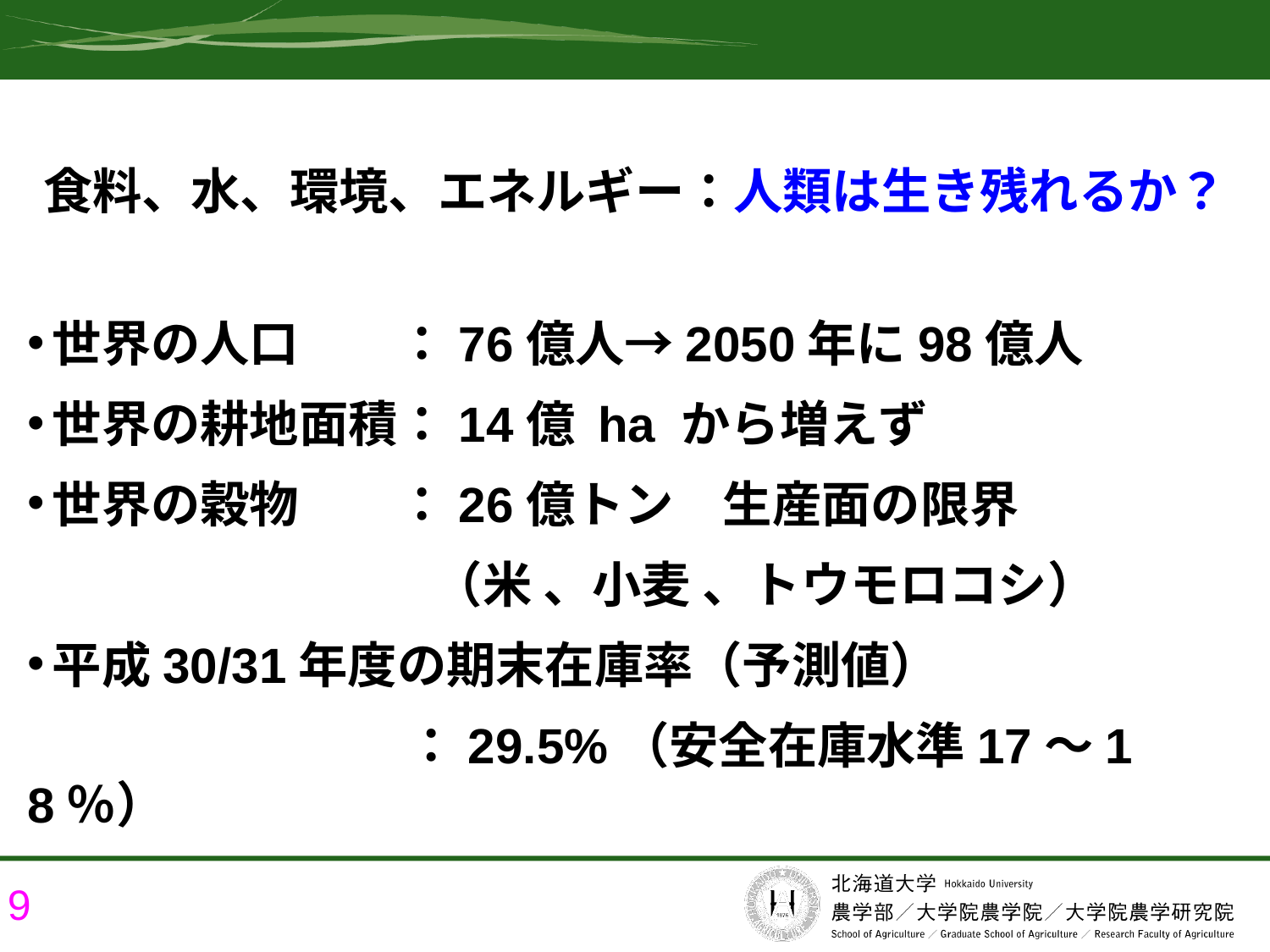

# 21世紀の農学の課題
食料、水、環境、エネルギー：人類は生き残れるか？
世界の人口　　：76億人→2050年に98億人
世界の耕地面積：14億 ha から増えず
世界の穀物　　：26億トン　生産面の限界
　　　　　　　　 （米 、小麦 、トウモロコシ）
平成30/31年度の期末在庫率（予測値）
  　　　　　　　：29.5%（安全在庫水準17～18％）
9